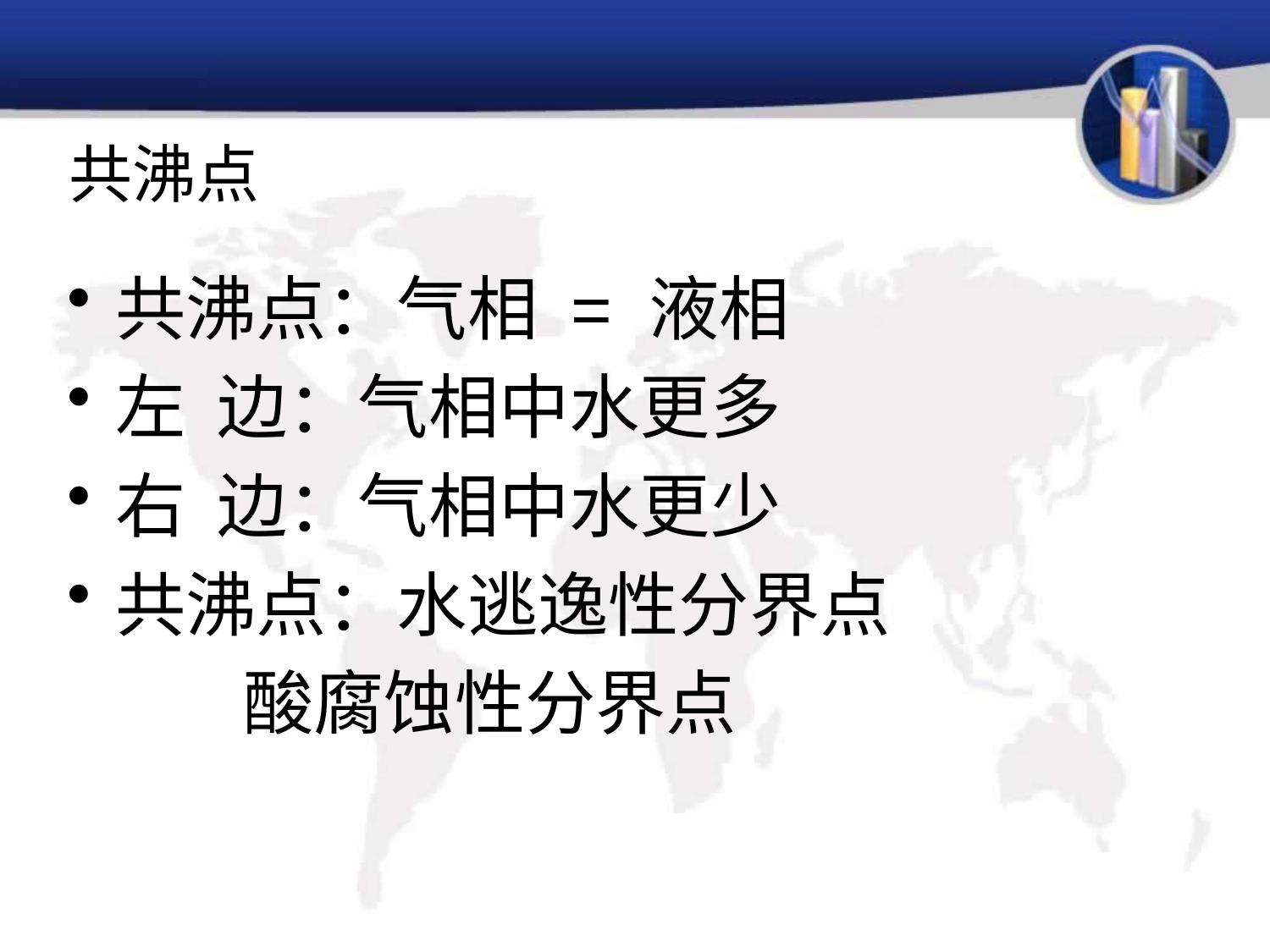

# 共沸点
共沸点：气相 = 液相
左  边：气相中水更多
右  边：气相中水更少
共沸点：水逃逸性分界点
          酸腐蚀性分界点